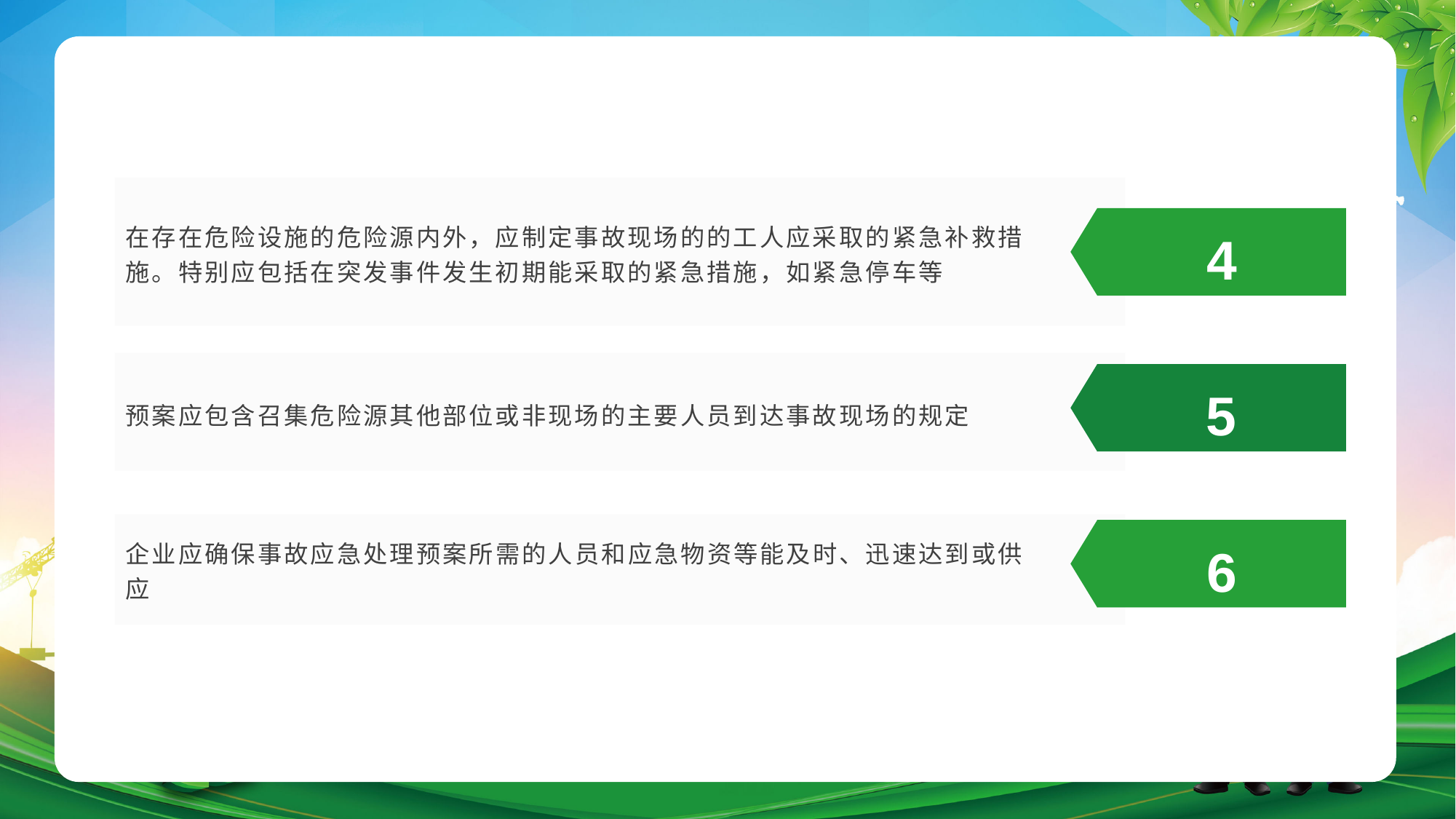

在存在危险设施的危险源内外，应制定事故现场的的工人应采取的紧急补救措施。特别应包括在突发事件发生初期能采取的紧急措施，如紧急停车等

4

预案应包含召集危险源其他部位或非现场的主要人员到达事故现场的规定

5

企业应确保事故应急处理预案所需的人员和应急物资等能及时、迅速达到或供应

6